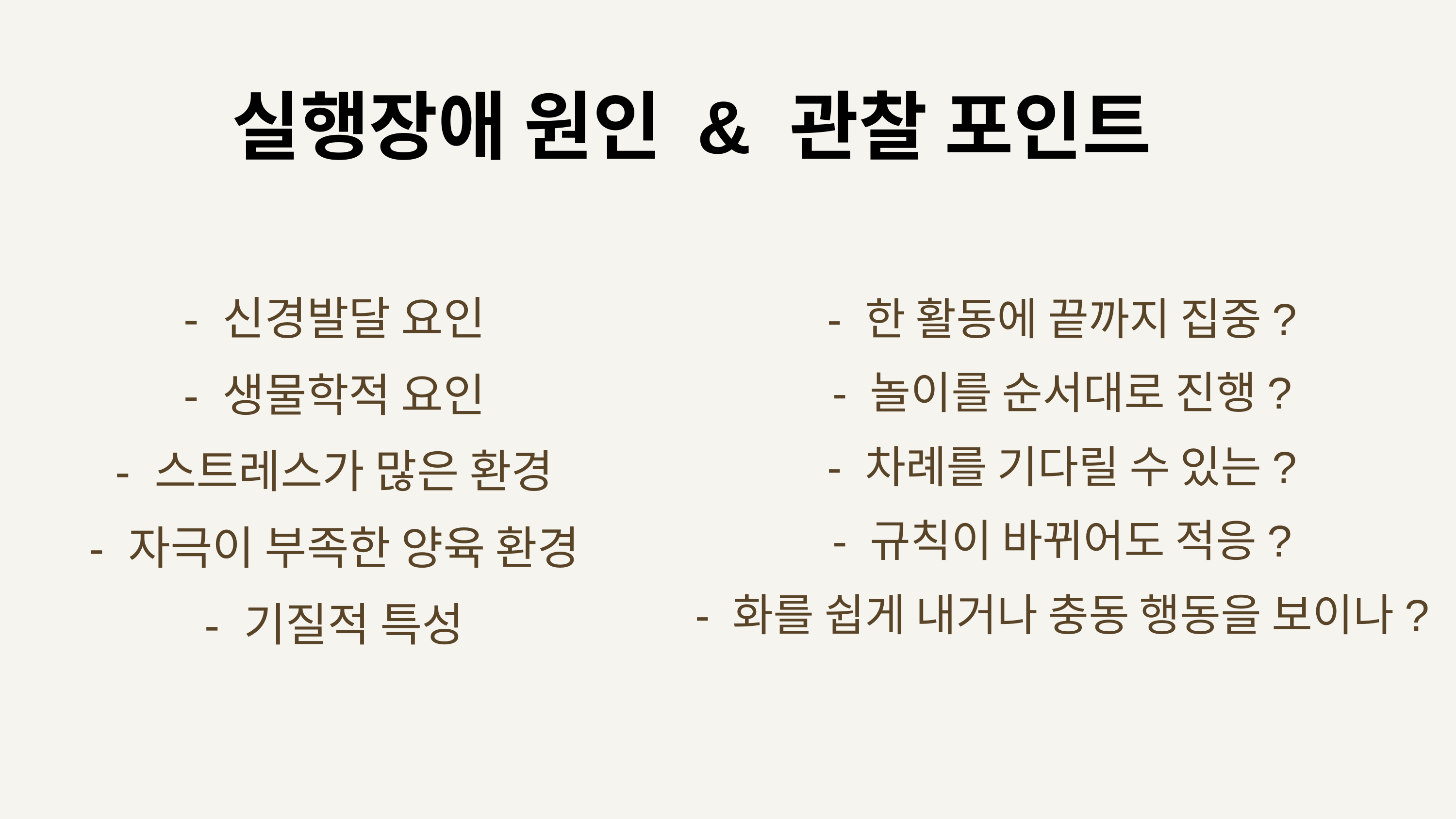

실행장애 원인 & 관찰 포인트
- 신경발달 요인
- 생물학적 요인
- 스트레스가 많은 환경
- 자극이 부족한 양육 환경
- 기질적 특성
- 한 활동에 끝까지 집중?
- 놀이를 순서대로 진행?
- 차례를 기다릴 수 있는?
- 규칙이 바뀌어도 적응?
- 화를 쉽게 내거나 충동 행동을 보이나?